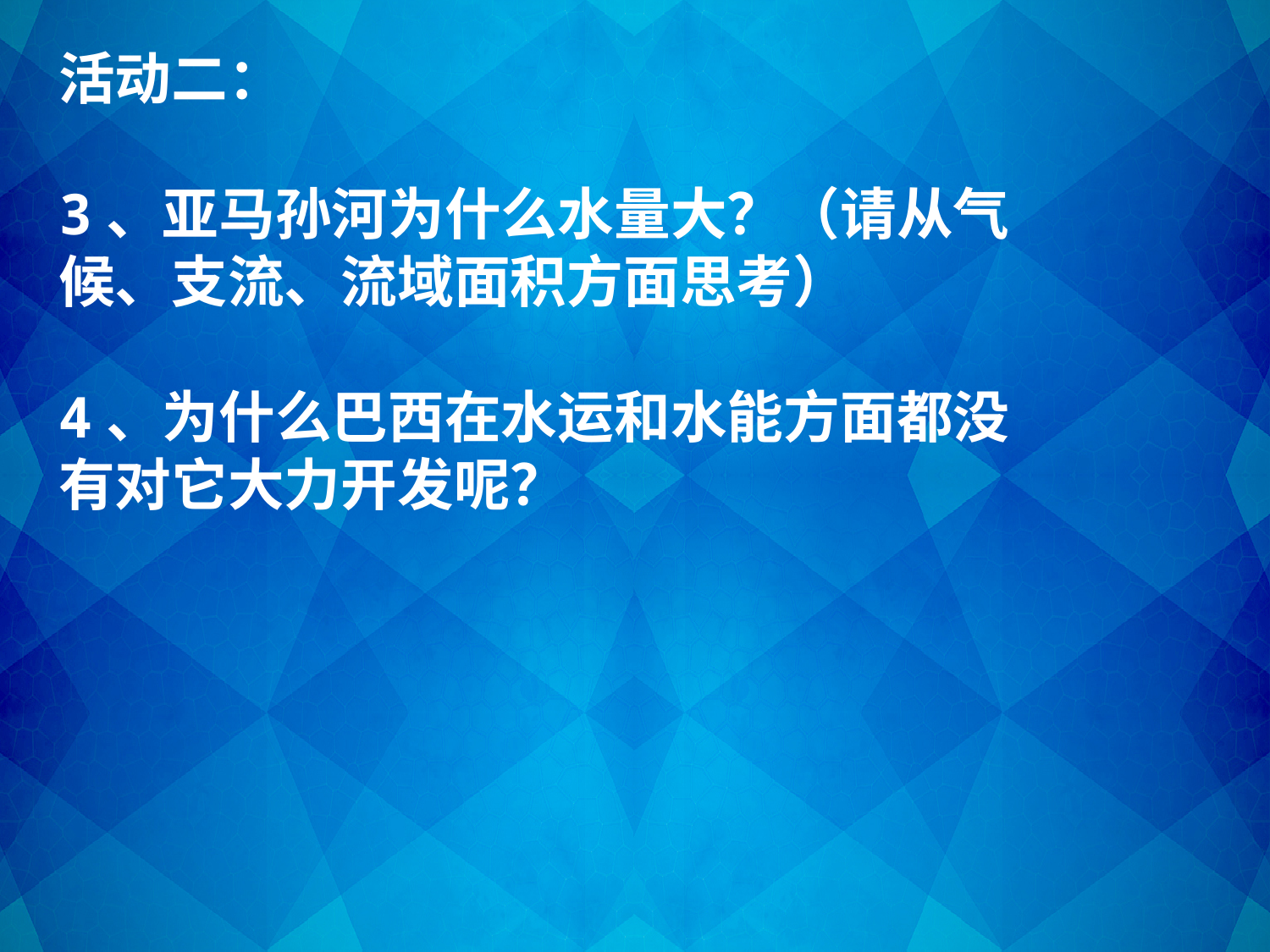

活动二：

3、亚马孙河为什么水量大？（请从气候、支流、流域面积方面思考）

4、为什么巴西在水运和水能方面都没有对它大力开发呢？